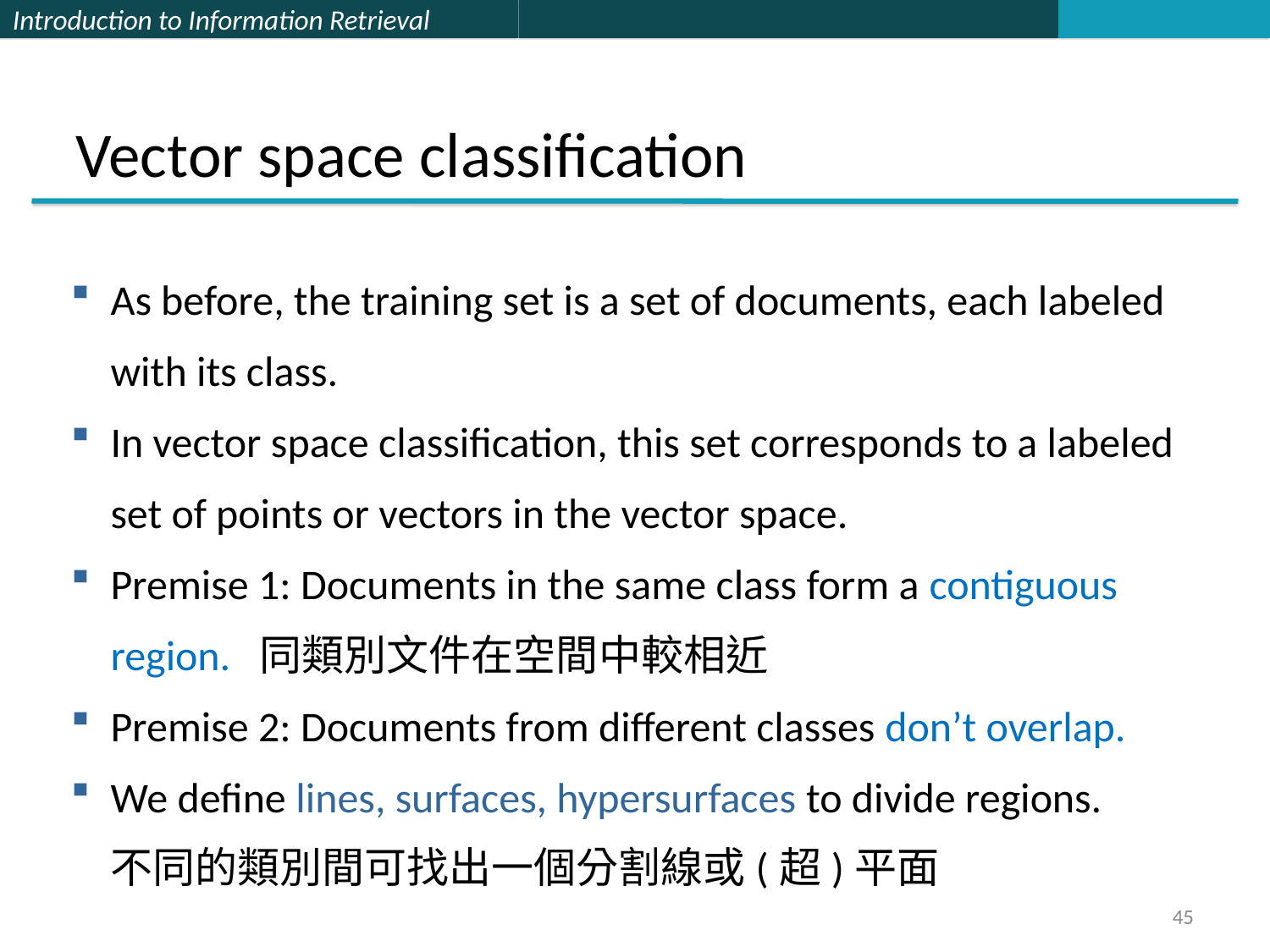

Vector space classification
As before, the training set is a set of documents, each labeled with its class.
In vector space classification, this set corresponds to a labeled set of points or vectors in the vector space.
Premise 1: Documents in the same class form a contiguous region.  同類別文件在空間中較相近
Premise 2: Documents from different classes don’t overlap.
We define lines, surfaces, hypersurfaces to divide regions.
	不同的類別間可找出一個分割線或(超)平面
45